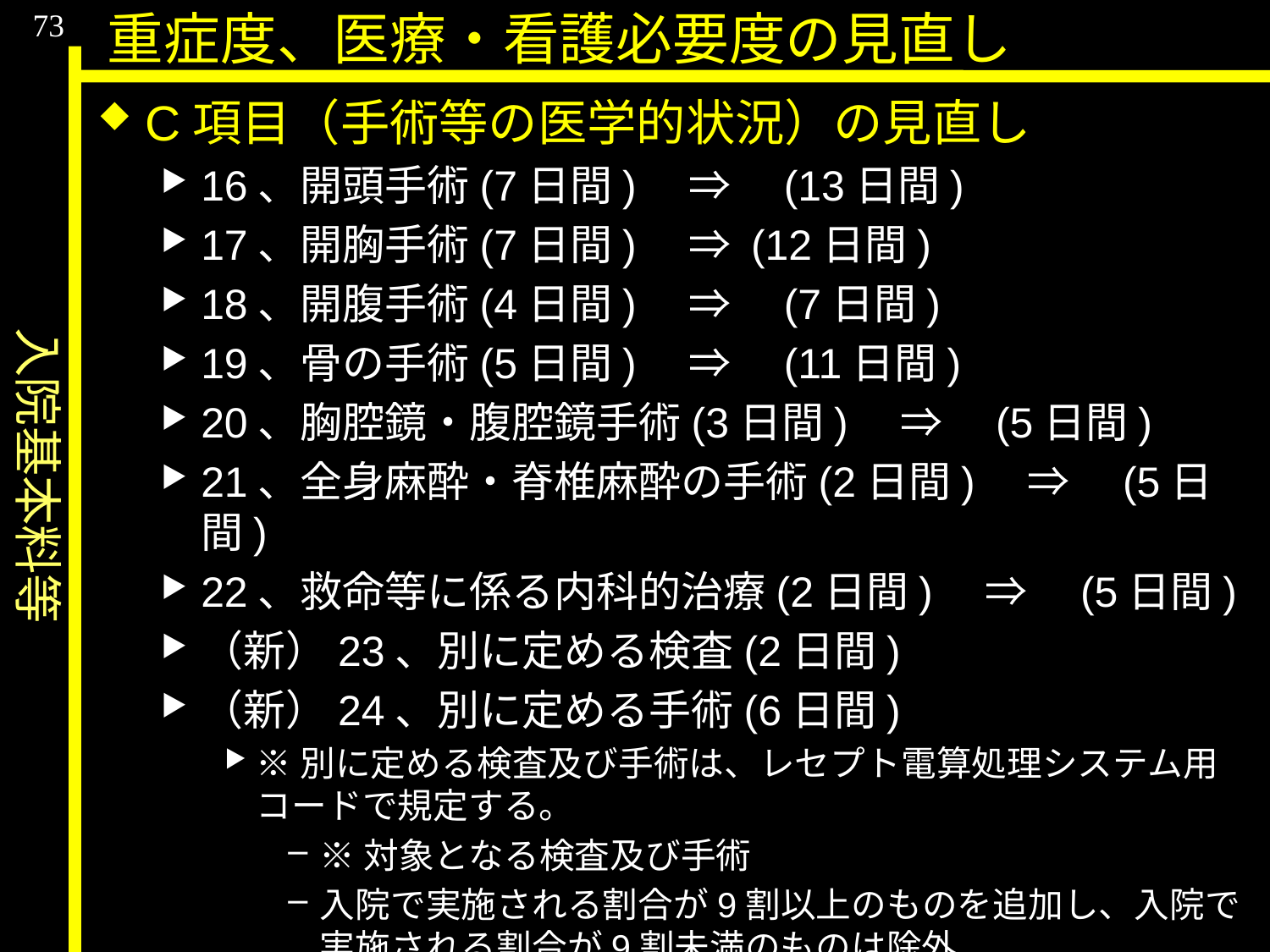

入院基本料等
73
重症度、医療・看護必要度の見直し

C項目（手術等の医学的状況）の見直し
16、開頭手術(7日間)　⇒　(13日間)
17、開胸手術(7日間)　⇒ (12日間)
18、開腹手術(4日間)　⇒　(7日間)
19、骨の手術(5日間)　⇒　(11日間)
20、胸腔鏡・腹腔鏡手術(3日間)　⇒　(5日間)
21、全身麻酔・脊椎麻酔の手術(2日間)　⇒　(5日間)
22、救命等に係る内科的治療(2日間)　⇒　(5日間)
（新）23、別に定める検査(2日間)
（新）24、別に定める手術(6日間)
※別に定める検査及び手術は、レセプト電算処理システム用コードで規定する。
※対象となる検査及び手術
入院で実施される割合が9割以上のものを追加し、入院で実施される割合が9割未満のものは除外